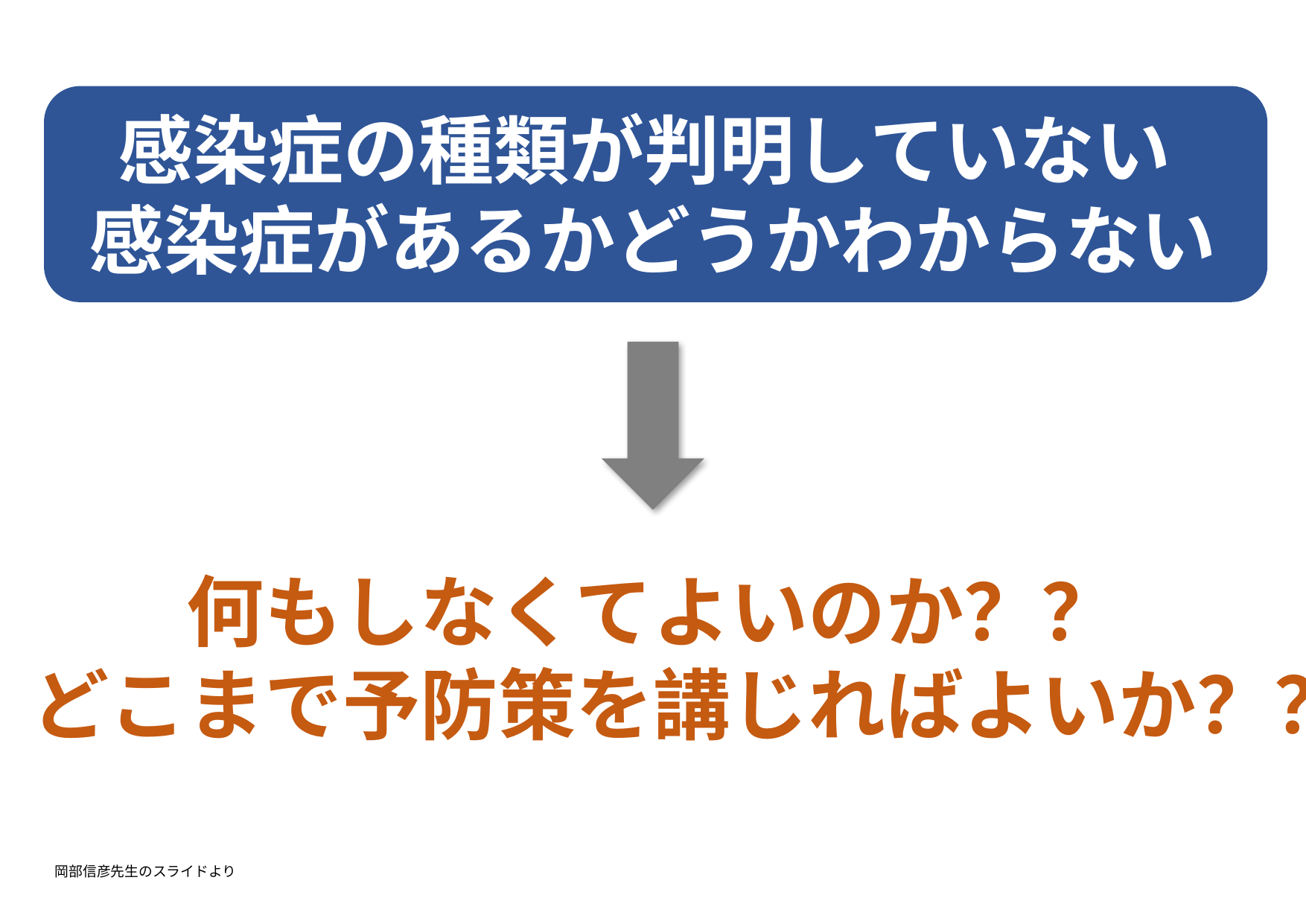

# 感染症の種類が判明していない 感染症があるかどうかわからない

何もしなくてよいのか？？
どこまで予防策を講じればよいか？？
岡部信彦先生のスライドより